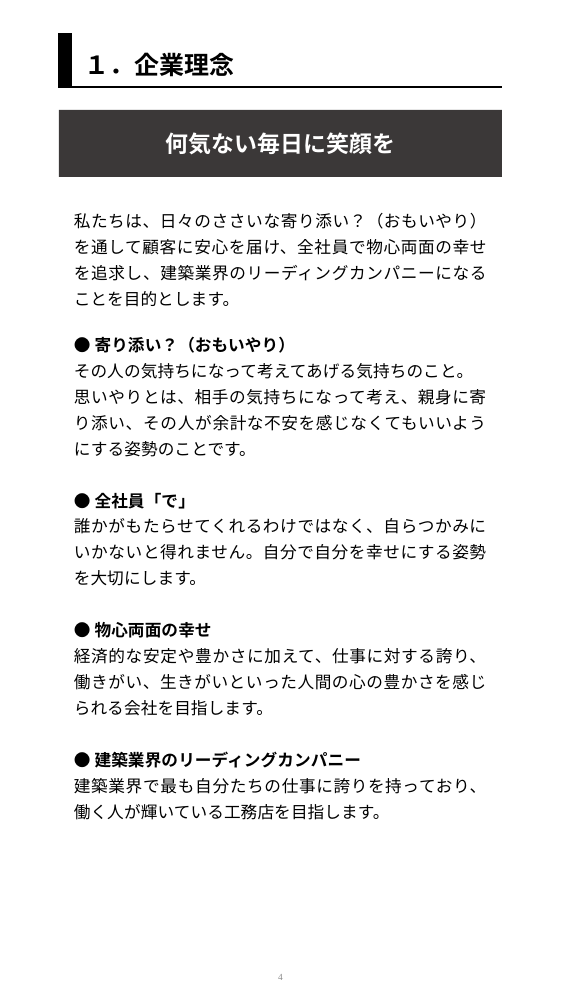

１．企業理念
メモ
些細なことに幸せを感じるものだと思うようになった。
何気ない毎日が笑顔であること。

対社員　やりがいを持って仕事をしてほしいと思っている。同じ時間を費やすにしても充実感があるのとやらされてる感があるものがある。生き生きと働ける環境をつくりたい。
⇒何気ない毎日に笑顔を
自分たちはモノ作りだが、作り手の想いは建物に宿る。生き生きと作るものとだるそうに作るものだと同じものでも変わってくる。
お客様にもきっとその想いは伝わる。
自分たちが満たされて、建物に宿り、お客様にも思いが伝わる。
生き生きと働く姿が業界でも魅力に繋がる。

思いやり…横の連携においてもお客様においても、仕組みだけでは解決できないものがある。ちょっとした気遣いや配慮が人間関係にも影響する。対お客様に関しても

その人に何かをしてあげたいという気持ち、
また気持ちからくる行為にあたります。
仲間をおもいやる。
お客さんをおもいやる。
地域の人へのおもいやり。
ささいなこの積み重ねが
人とのよりよい関係を築き、
日々の「笑顔」につながっていくと考えています。

何気ない毎日に笑顔を
私たちは、日々のささいな寄り添い？（おもいやり）を通して顧客に安心を届け、全社員で物心両面の幸せを追求し、建築業界のリーディングカンパニーになることを目的とします。
●寄り添い？（おもいやり）
その人の気持ちになって考えてあげる気持ちのこと。
思いやりとは、相手の気持ちになって考え、親身に寄り添い、その人が余計な不安を感じなくてもいいようにする姿勢のことです。

●全社員「で」
誰かがもたらせてくれるわけではなく、自らつかみにいかないと得れません。自分で自分を幸せにする姿勢を大切にします。

●物心両面の幸せ
経済的な安定や豊かさに加えて、仕事に対する誇り、働きがい、生きがいといった人間の心の豊かさを感じられる会社を目指します。

●建築業界のリーディングカンパニー
建築業界で最も自分たちの仕事に誇りを持っており、働く人が輝いている工務店を目指します。

4